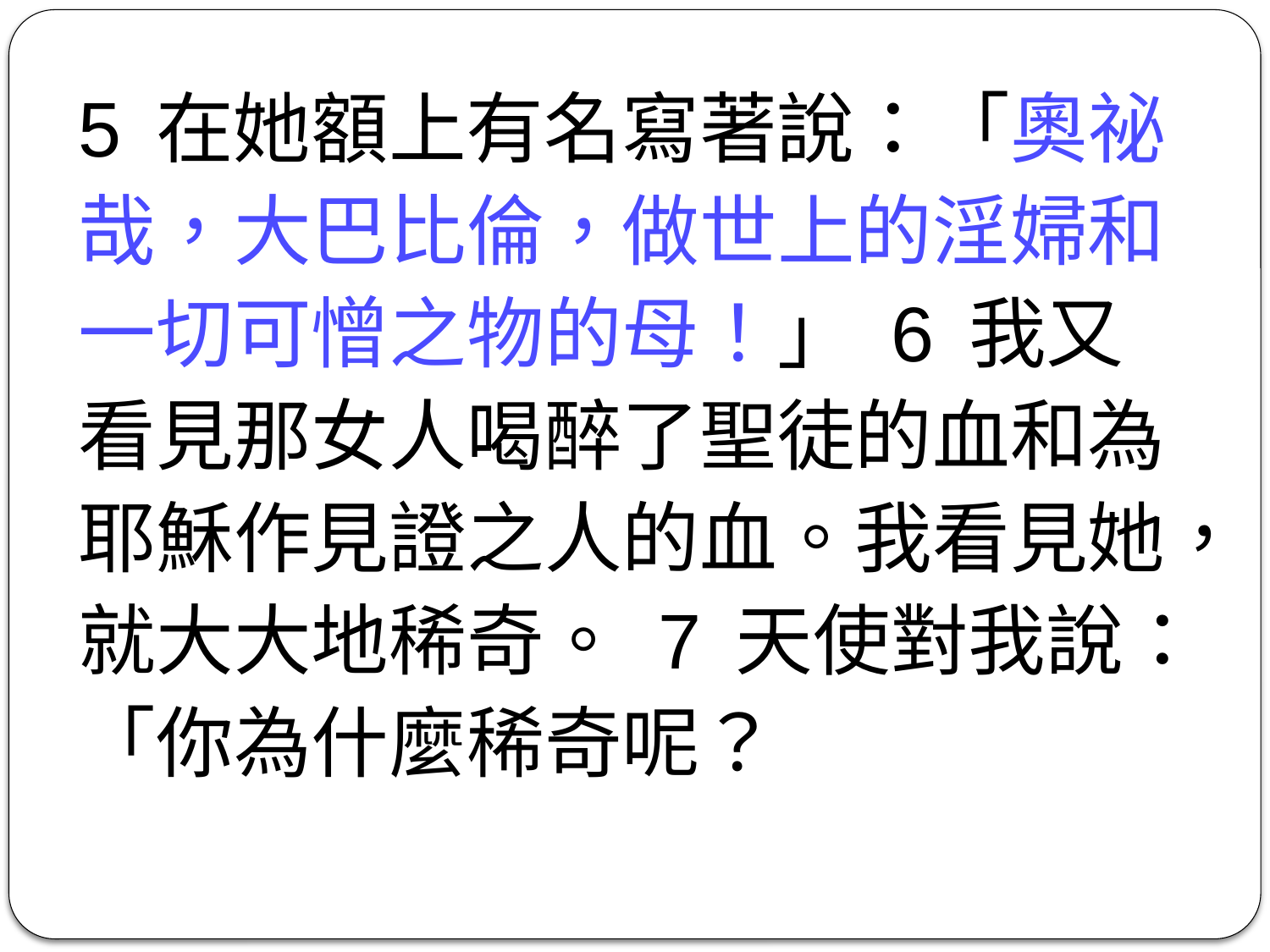

5 在她額上有名寫著說：「奧祕哉，大巴比倫，做世上的淫婦和一切可憎之物的母！」 6 我又看見那女人喝醉了聖徒的血和為耶穌作見證之人的血。我看見她，就大大地稀奇。 7 天使對我說：「你為什麼稀奇呢？